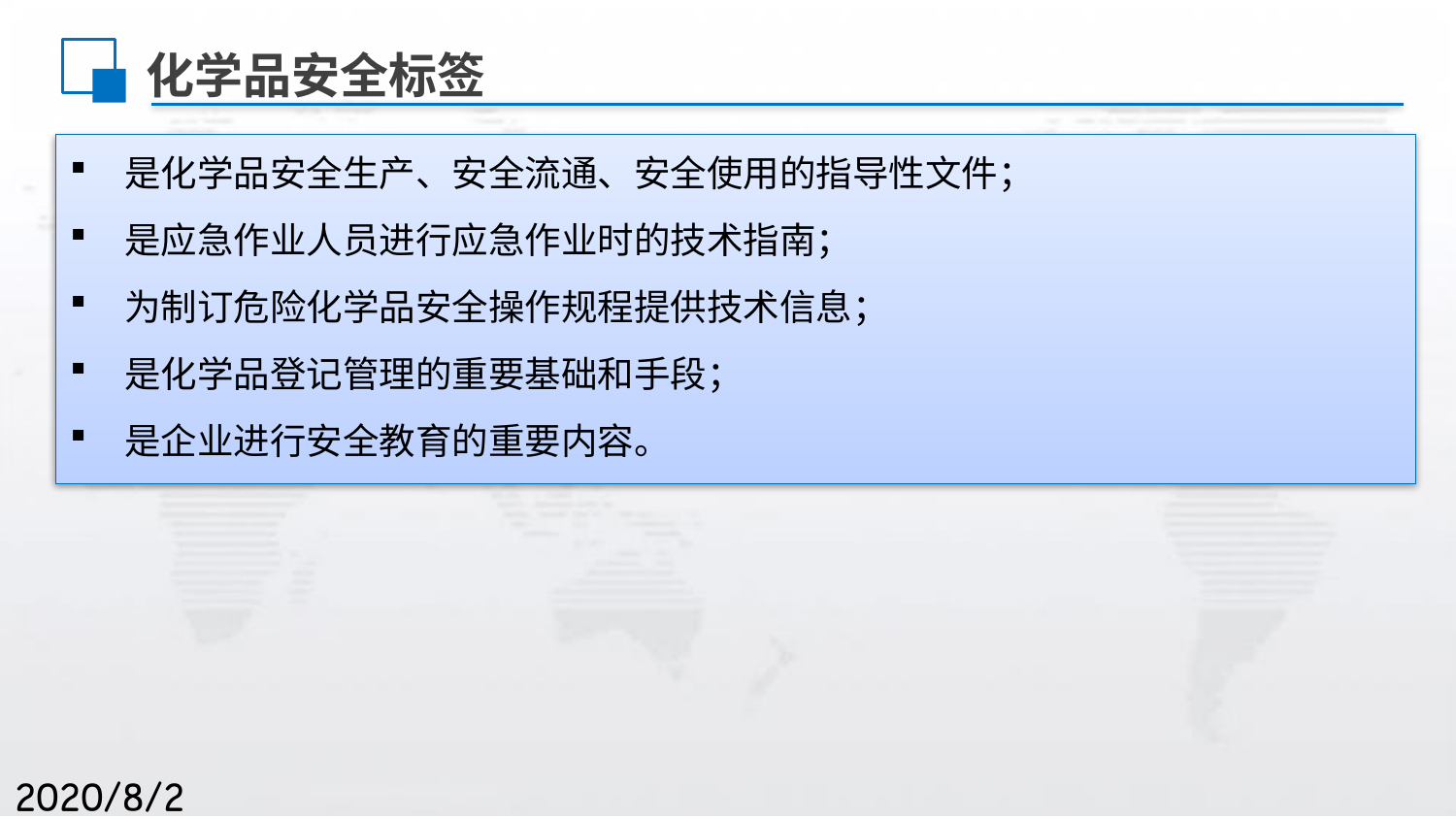

化学品安全标签
是化学品安全生产、安全流通、安全使用的指导性文件；
是应急作业人员进行应急作业时的技术指南；
为制订危险化学品安全操作规程提供技术信息；
是化学品登记管理的重要基础和手段；
是企业进行安全教育的重要内容。
2020/8/2